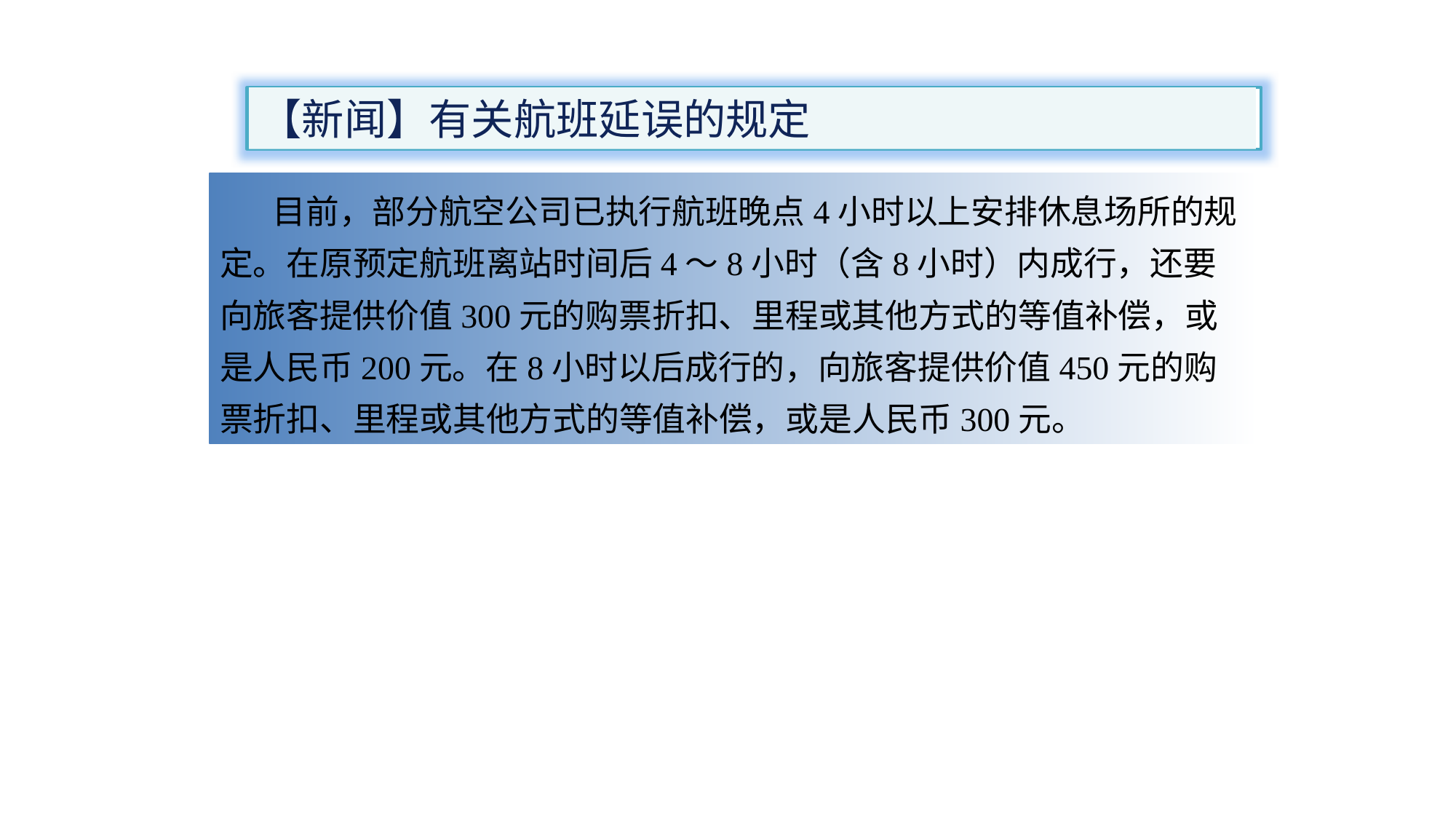

【新闻】有关航班延误的规定
      目前，部分航空公司已执行航班晚点4小时以上安排休息场所的规定。在原预定航班离站时间后4～8小时（含8小时）内成行，还要向旅客提供价值300元的购票折扣、里程或其他方式的等值补偿，或是人民币200元。在8小时以后成行的，向旅客提供价值450元的购票折扣、里程或其他方式的等值补偿，或是人民币300元。
67